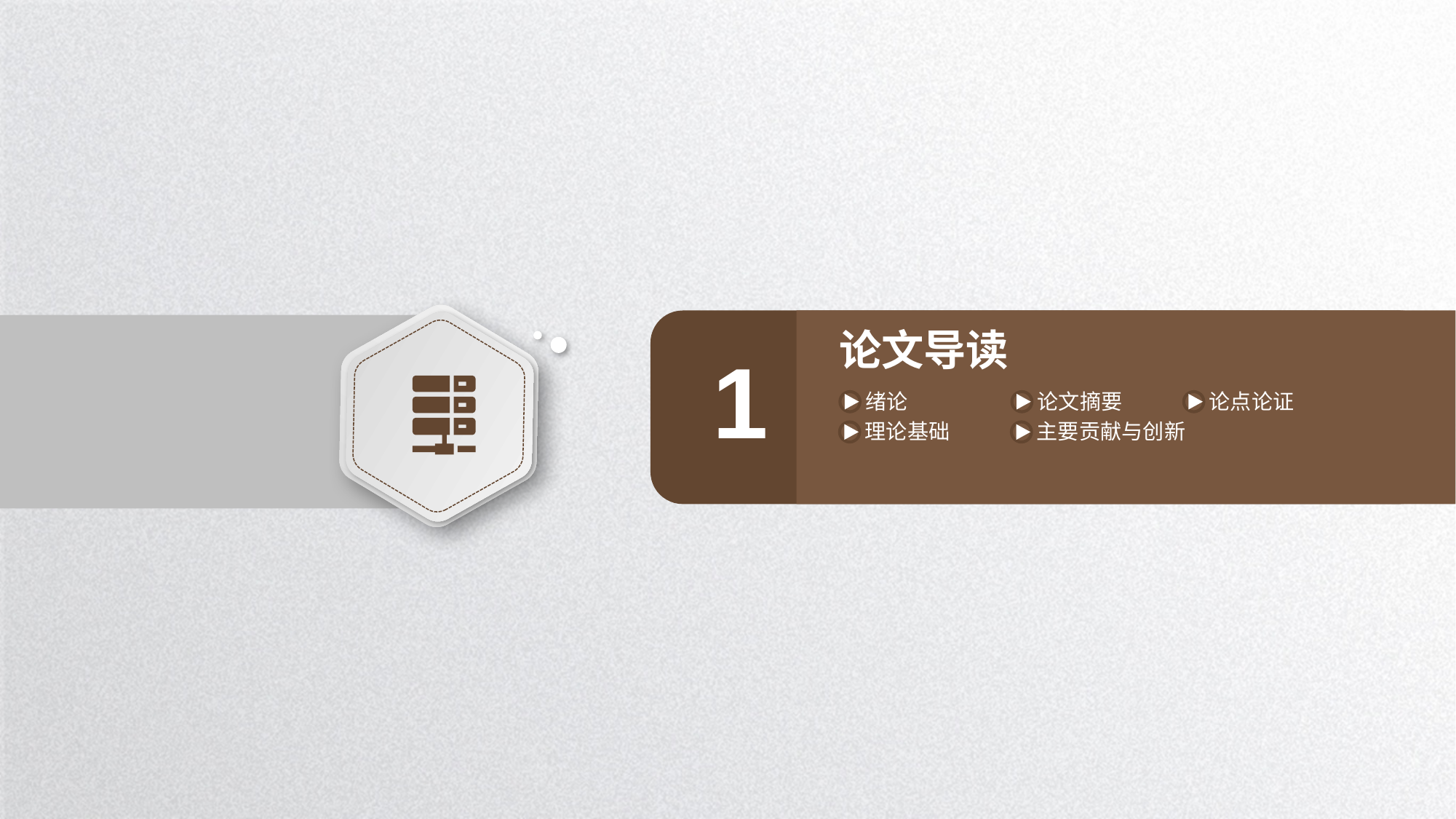

论文导读

1

绪论
论文摘要
论点论证

理论基础
主要贡献与创新